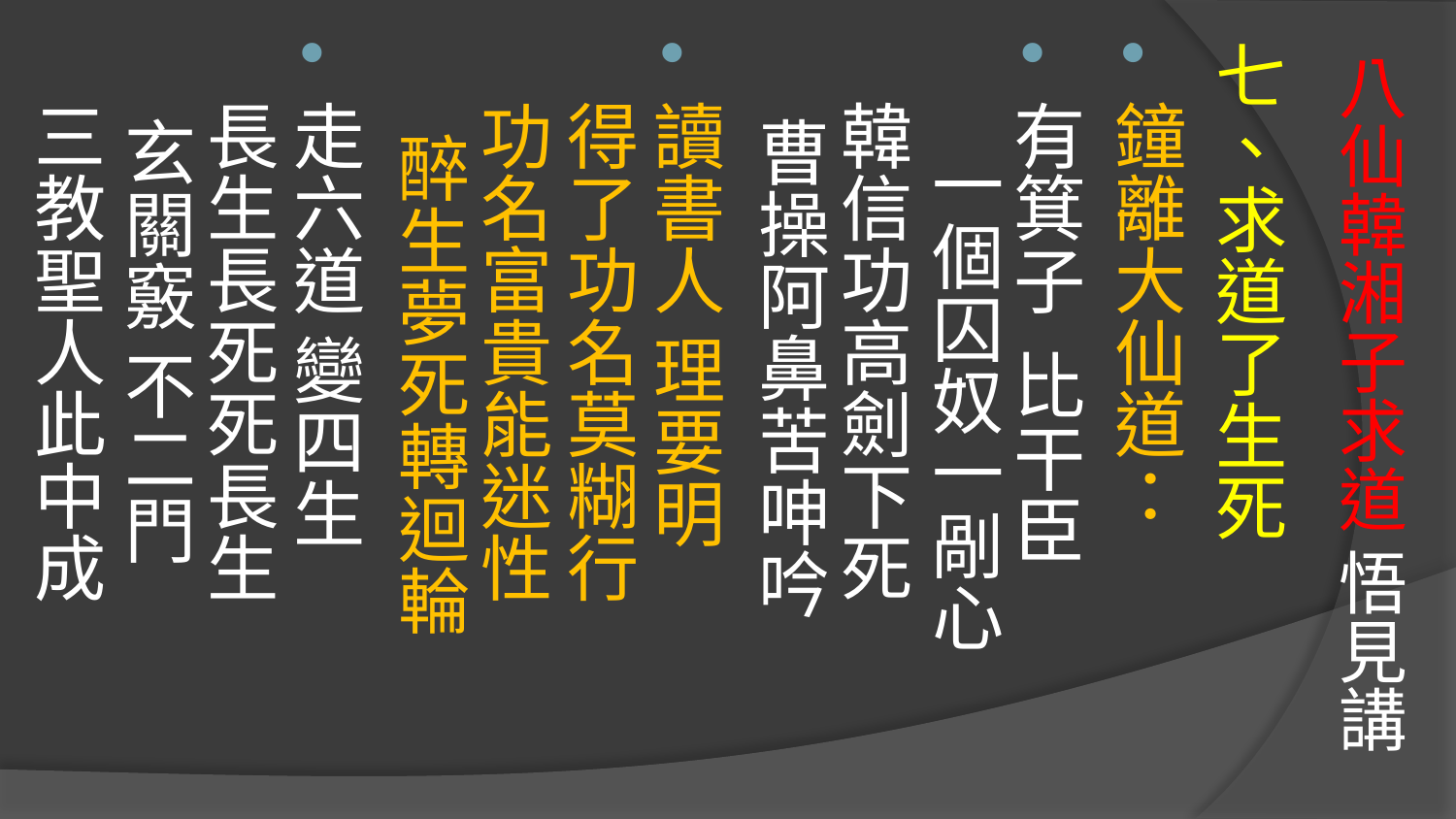

七、求道了生死
鐘離大仙道：
有箕子  比干臣                 一個囚奴一剮心 
韓信功高劍下死             曹操阿鼻苦呻吟
讀書人 理要明               得了功名莫糊行 
功名富貴能迷性              醉生夢死轉迴輪
走六道 變四生              長生長死死長生             玄關竅 不二門             三教聖人此中成
# 八仙韓湘子求道 悟見講